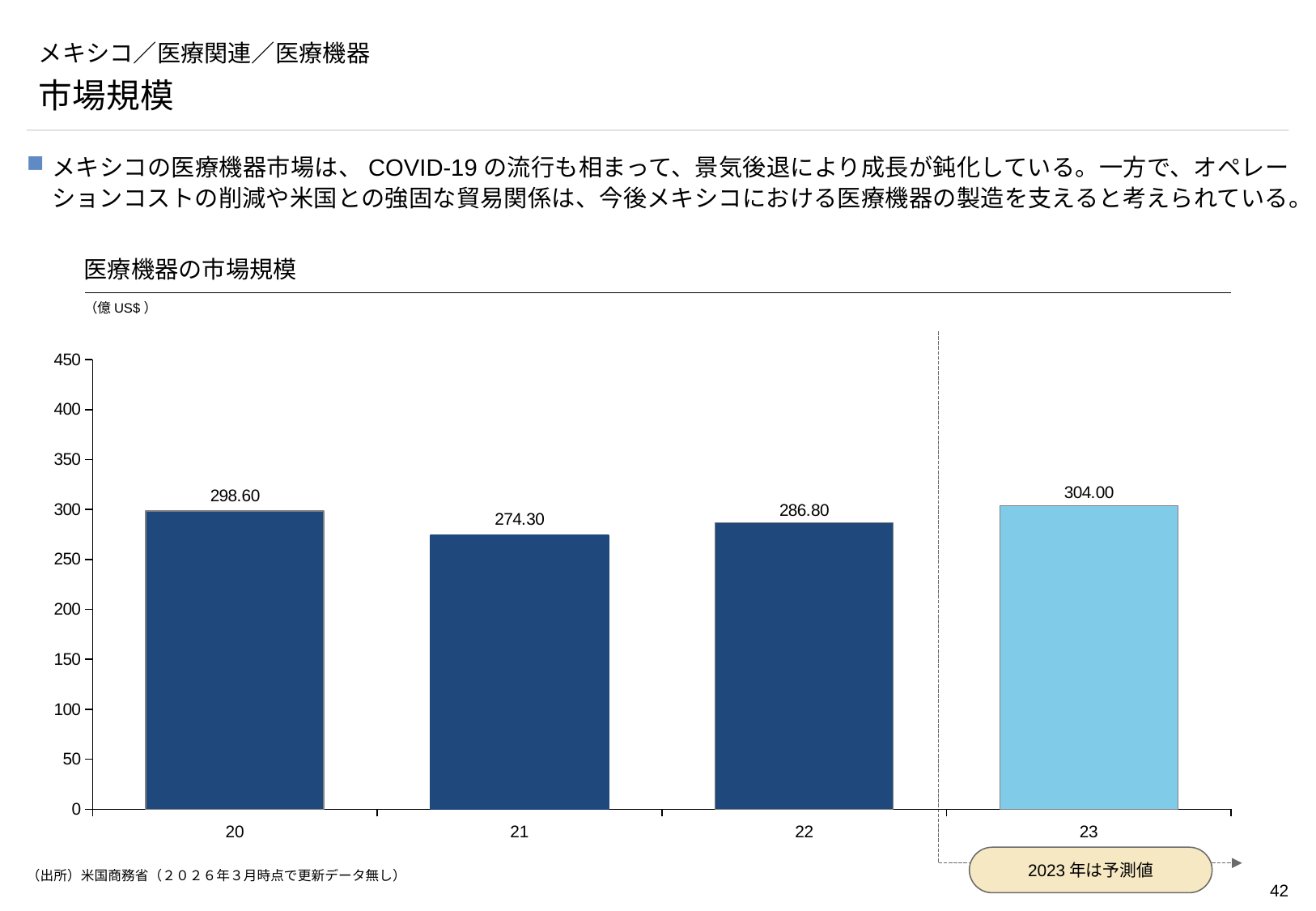

# メキシコ／医療関連／医療機器
市場規模
メキシコの医療機器市場は、COVID-19の流行も相まって、景気後退により成長が鈍化している。一方で、オペレーションコストの削減や米国との強固な貿易関係は、今後メキシコにおける医療機器の製造を支えると考えられている。
医療機器の市場規模
（億US$）

2023年は予測値

### Chart

| Category |  |
|---|---|
20
21
22
23
（出所）米国商務省（２０２６年３月時点で更新データ無し）